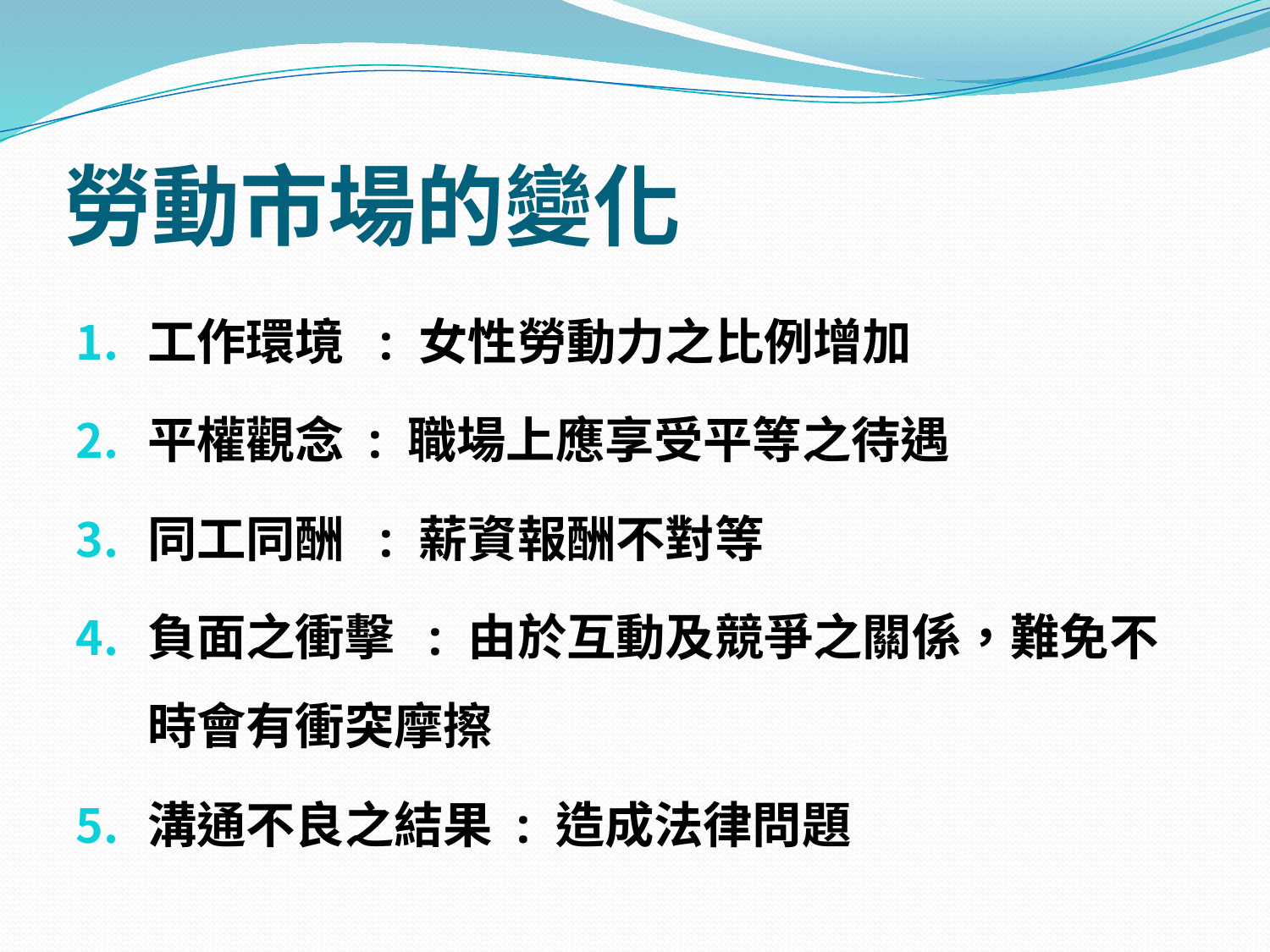

# 勞動市場的變化
工作環境  : 女性勞動力之比例增加
平權觀念 : 職場上應享受平等之待遇
同工同酬  : 薪資報酬不對等
負面之衝擊  : 由於互動及競爭之關係，難免不時會有衝突摩擦
溝通不良之結果 : 造成法律問題